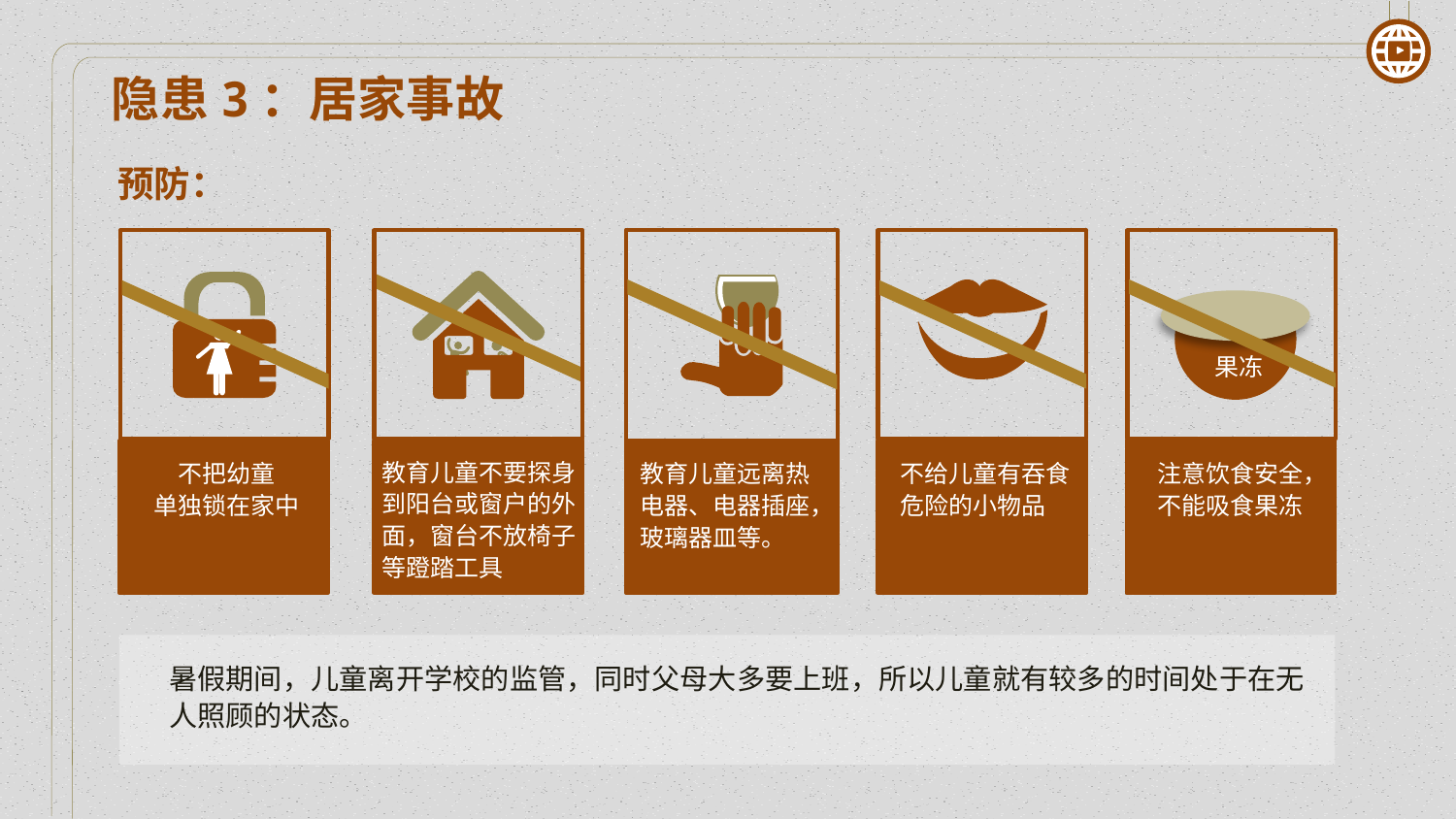

隐患3：居家事故
预防：

果冻

教育儿童不要探身到阳台或窗户的外面，窗台不放椅子等蹬踏工具
不把幼童
单独锁在家中
教育儿童远离热电器、电器插座，玻璃器皿等。
不给儿童有吞食危险的小物品
注意饮食安全，不能吸食果冻

暑假期间，儿童离开学校的监管，同时父母大多要上班，所以儿童就有较多的时间处于在无人照顾的状态。